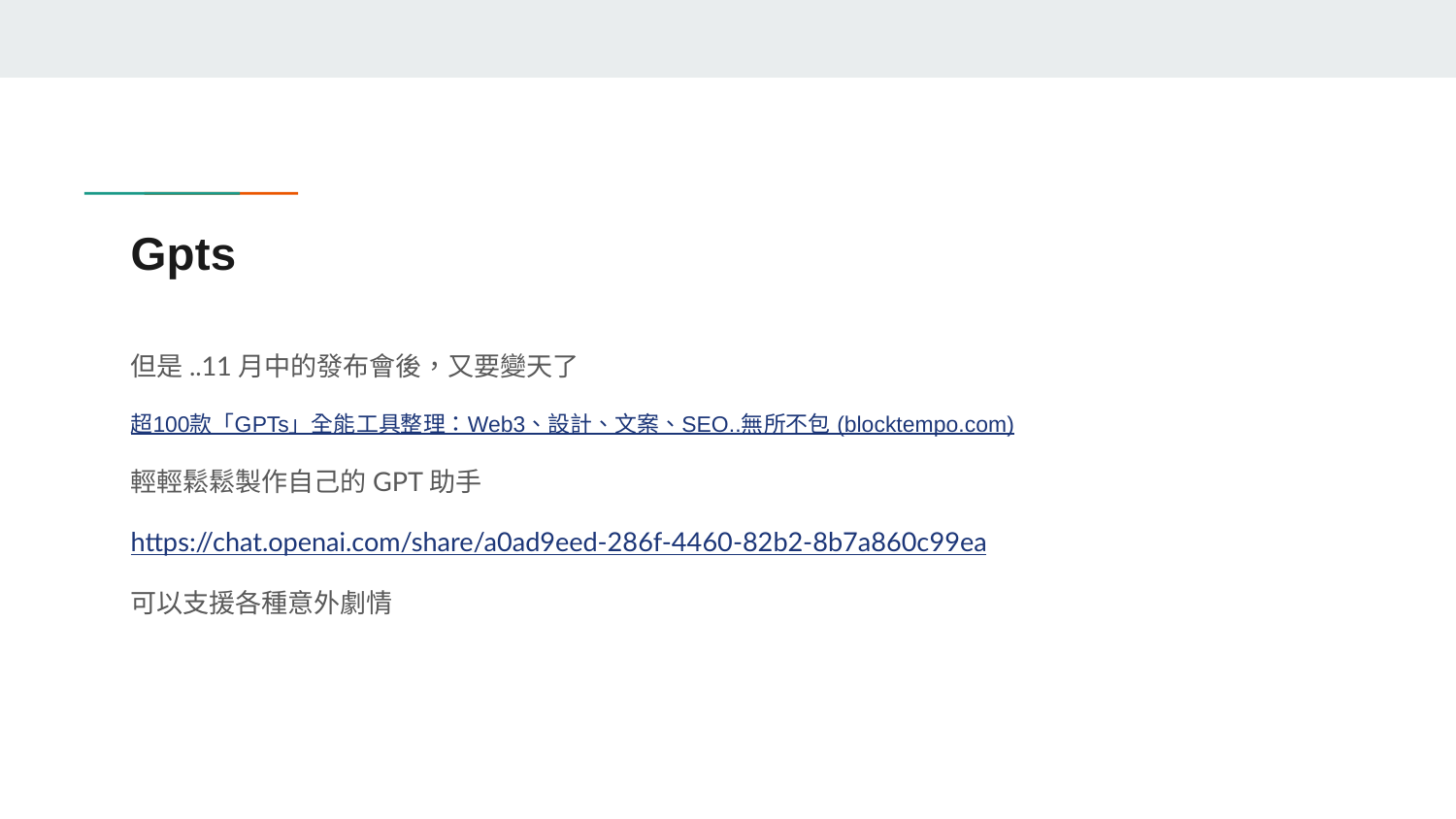

# Gpts
但是..11月中的發布會後，又要變天了
超100款「GPTs」全能工具整理：Web3、設計、文案、SEO..無所不包 (blocktempo.com)
輕輕鬆鬆製作自己的GPT助手
https://chat.openai.com/share/a0ad9eed-286f-4460-82b2-8b7a860c99ea
可以支援各種意外劇情